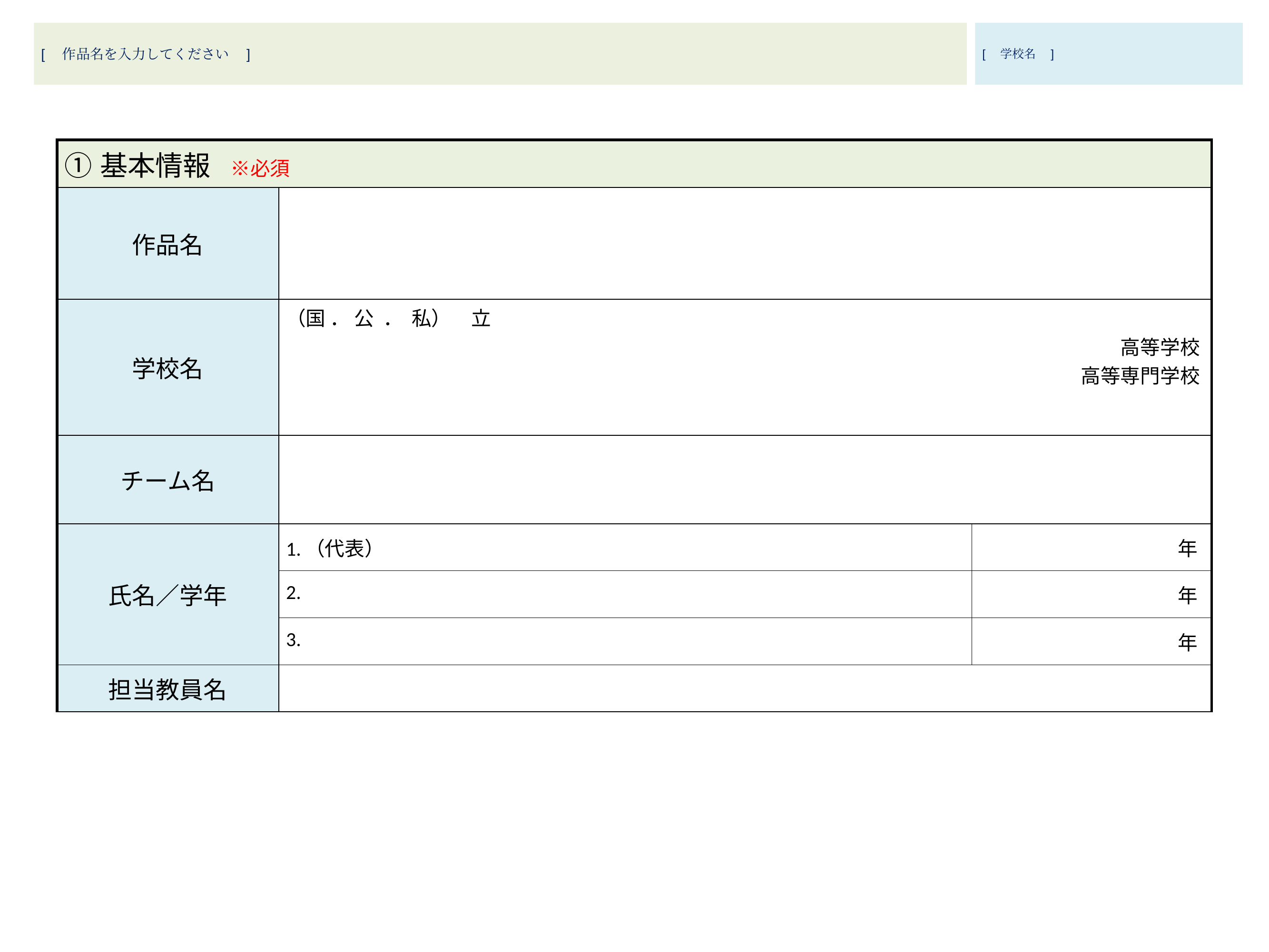

[　作品名を入力してください　]
[　学校名　]
| 基本情報　※必須 |  |  |
| --- | --- | --- |
| 作品名 |  |  |
| 学校名 | （国 ． 公 ． 私）　立 　　　　　　　　　　　　　　　　　　　　 　　　　　　　　　　　　　　　　　　　　　　　　　　　　　　　　　　　　　　　　　　高等学校 　　　　　　　　　　　　　　　　　　　　　　　　　　　　　　　　　　　　　　　　高等専門学校 |  |
| チーム名 |  |  |
| 氏名／学年 | 1.（代表） | 年 |
|  | 2. | 年 |
|  | 3. | 年 |
| 担当教員名 |  |  |